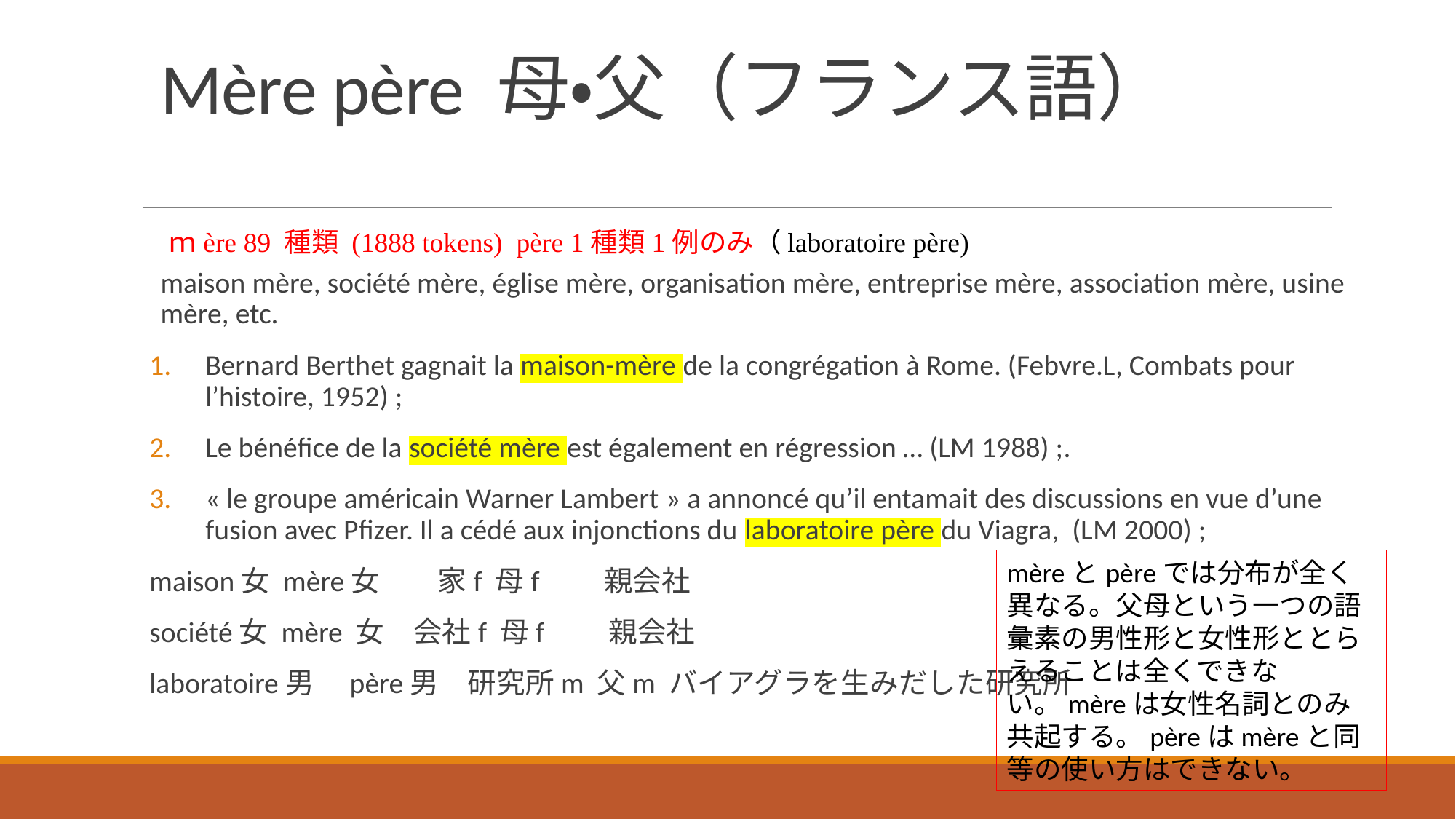

# Mère père 母・父（フランス語）
ｍère 89 種類 (1888 tokens)  père 1種類1例のみ（laboratoire père)

maison mère, société mère, église mère, organisation mère, entreprise mère, association mère, usine mère, etc.
Bernard Berthet gagnait la maison-mère de la congrégation à Rome. (Febvre.L, Combats pour l’histoire, 1952) ;
Le bénéfice de la société mère est également en régression … (LM 1988) ;.
« le groupe américain Warner Lambert » a annoncé qu’il entamait des discussions en vue d’une fusion avec Pfizer. Il a cédé aux injonctions du laboratoire père du Viagra,  (LM 2000) ;
maison女 mère女　　家f 母f　　親会社
société女 mère 女　会社f 母f　　親会社
laboratoire男　père男　研究所m 父m バイアグラを生みだした研究所

mèreとpèreでは分布が全く異なる。父母という一つの語彙素の男性形と女性形ととらえることは全くできない。mèreは女性名詞とのみ共起する。pèreはmèreと同等の使い方はできない。